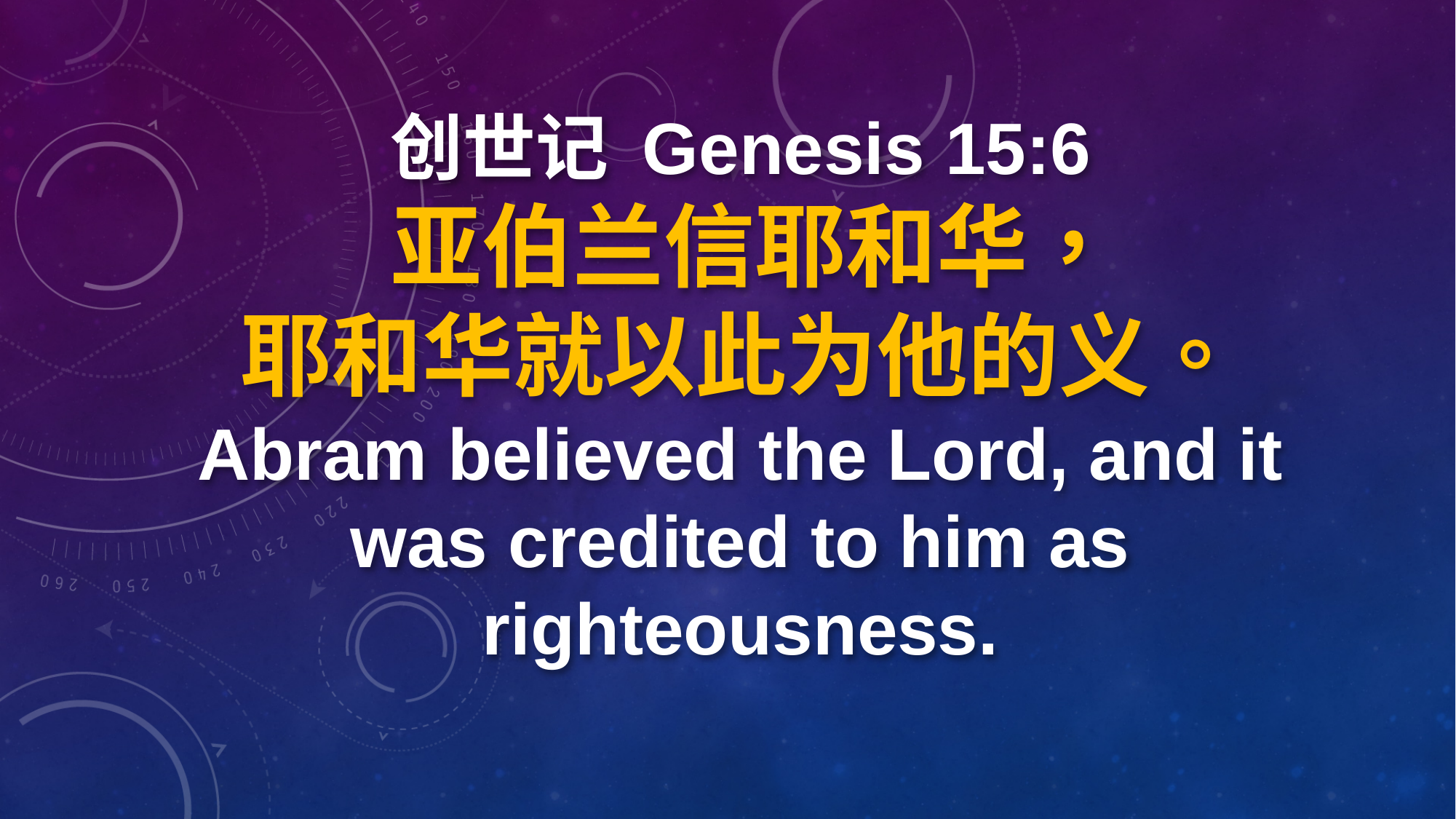

创世记 Genesis 15:6
 亚伯兰信耶和华，
耶和华就以此为他的义。
Abram believed the Lord, and it was credited to him as righteousness.